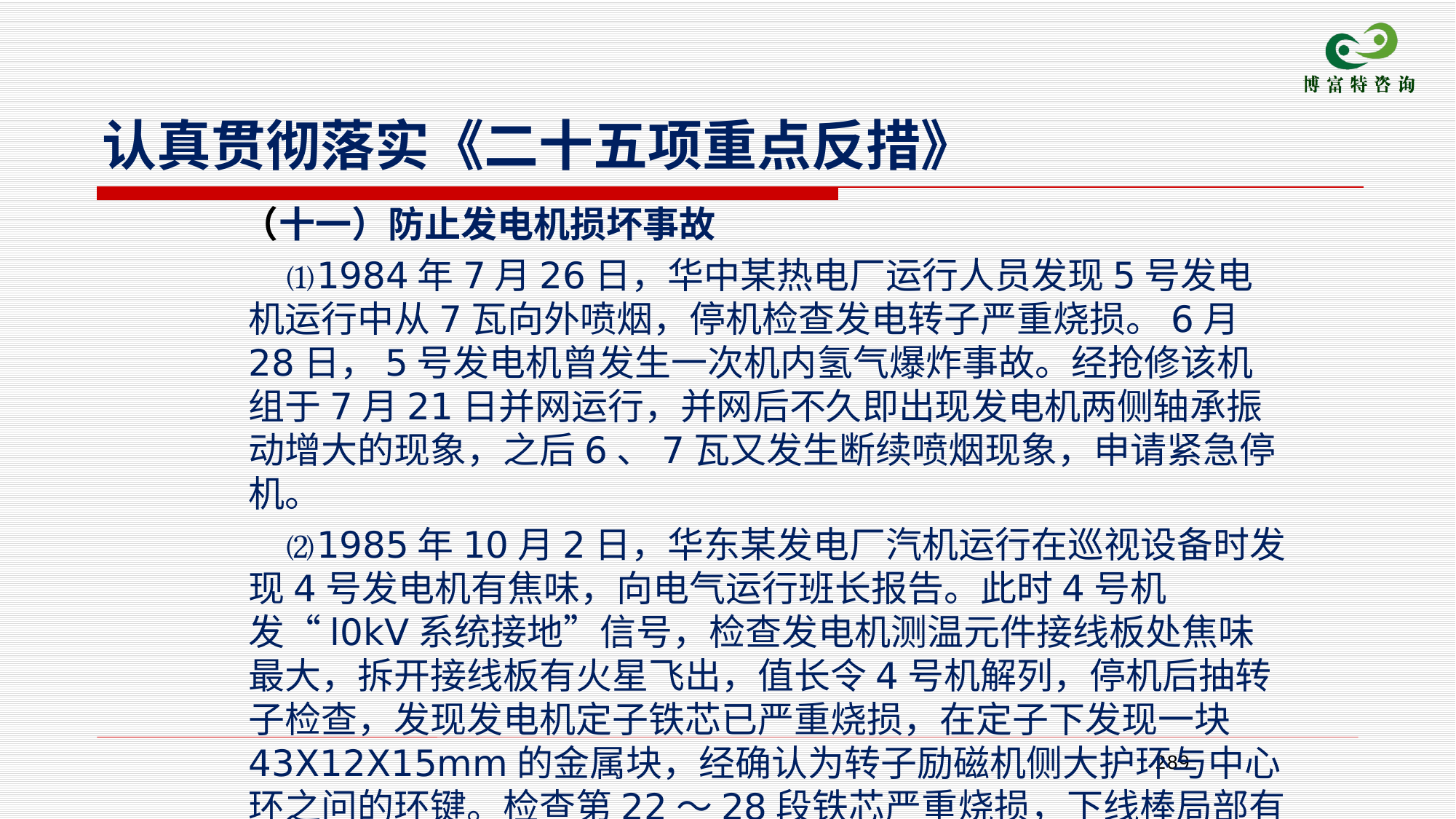

认真贯彻落实《二十五项重点反措》
     （十一）防止发电机损坏事故
        ⑴1984年7月26日，华中某热电厂运行人员发现5号发电机运行中从7瓦向外喷烟，停机检查发电转子严重烧损。6月28日，5号发电机曾发生一次机内氢气爆炸事故。经抢修该机组于7月21日并网运行，并网后不久即出现发电机两侧轴承振动增大的现象，之后6、7瓦又发生断续喷烟现象，申请紧急停机。
        ⑵1985年10月2日，华东某发电厂汽机运行在巡视设备时发现4号发电机有焦味，向电气运行班长报告。此时4号机发“l0kV系统接地”信号，检查发电机测温元件接线板处焦味最大，拆开接线板有火星飞出，值长令4号机解列，停机后抽转子检查，发现发电机定子铁芯已严重烧损，在定子下发现一块43X12X15mm的金属块，经确认为转子励磁机侧大护环与中心环之问的环键。检查第22～28段铁芯严重烧损，下线棒局部有露铜现象。

289